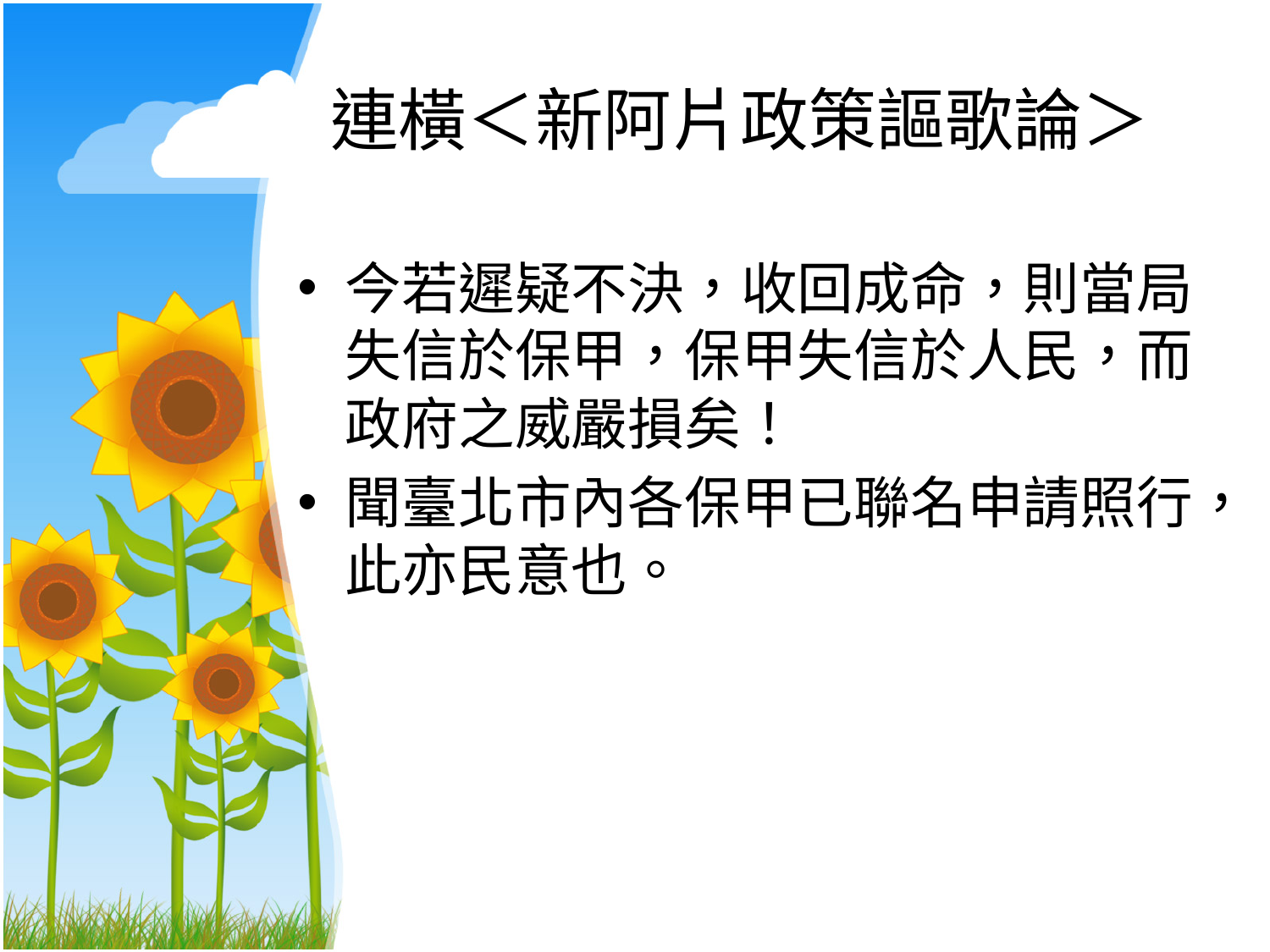

# 連橫＜新阿片政策謳歌論＞
今若遲疑不決，收回成命，則當局失信於保甲，保甲失信於人民，而政府之威嚴損矣！
聞臺北市內各保甲已聯名申請照行，此亦民意也。